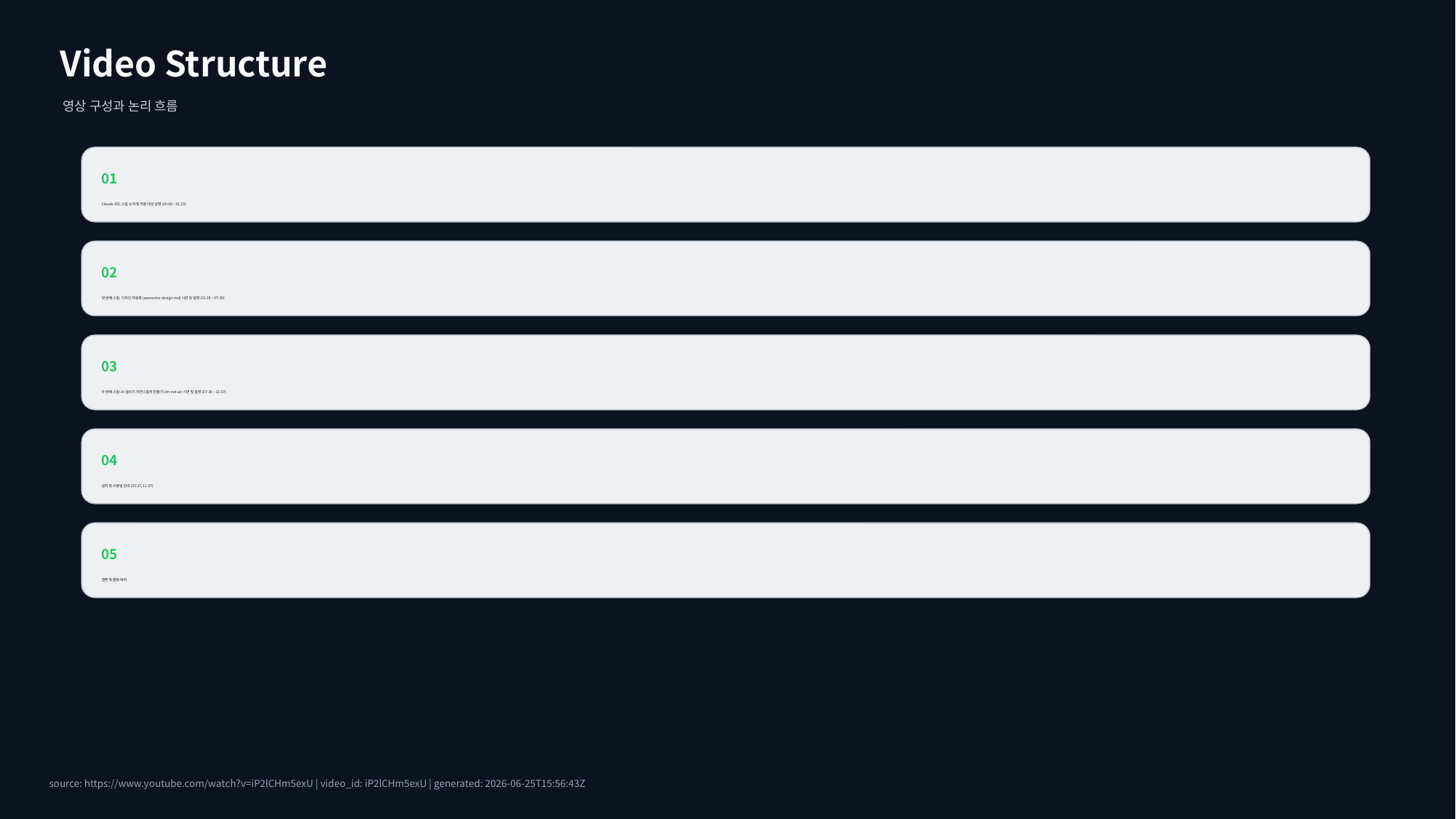

Video Structure
영상 구성과 논리 흐름

01
Claude 코드 스킬 소개 및 적용 대상 설명 (00:00 ~ 01:25)

02
첫 번째 스킬: 디자인 자동화 (awesome-design-md) 시연 및 설명 (01:25 ~ 07:30)

03
두 번째 스킬: AI 글쓰기 자연스럽게 만들기 (im-not-ai) 시연 및 설명 (07:30 ~ 11:07)

04
설치 및 사용법 안내 (03:27, 11:07)

05
결론 및 활용 독려
source: https://www.youtube.com/watch?v=iP2lCHm5exU | video_id: iP2lCHm5exU | generated: 2026-06-25T15:56:43Z